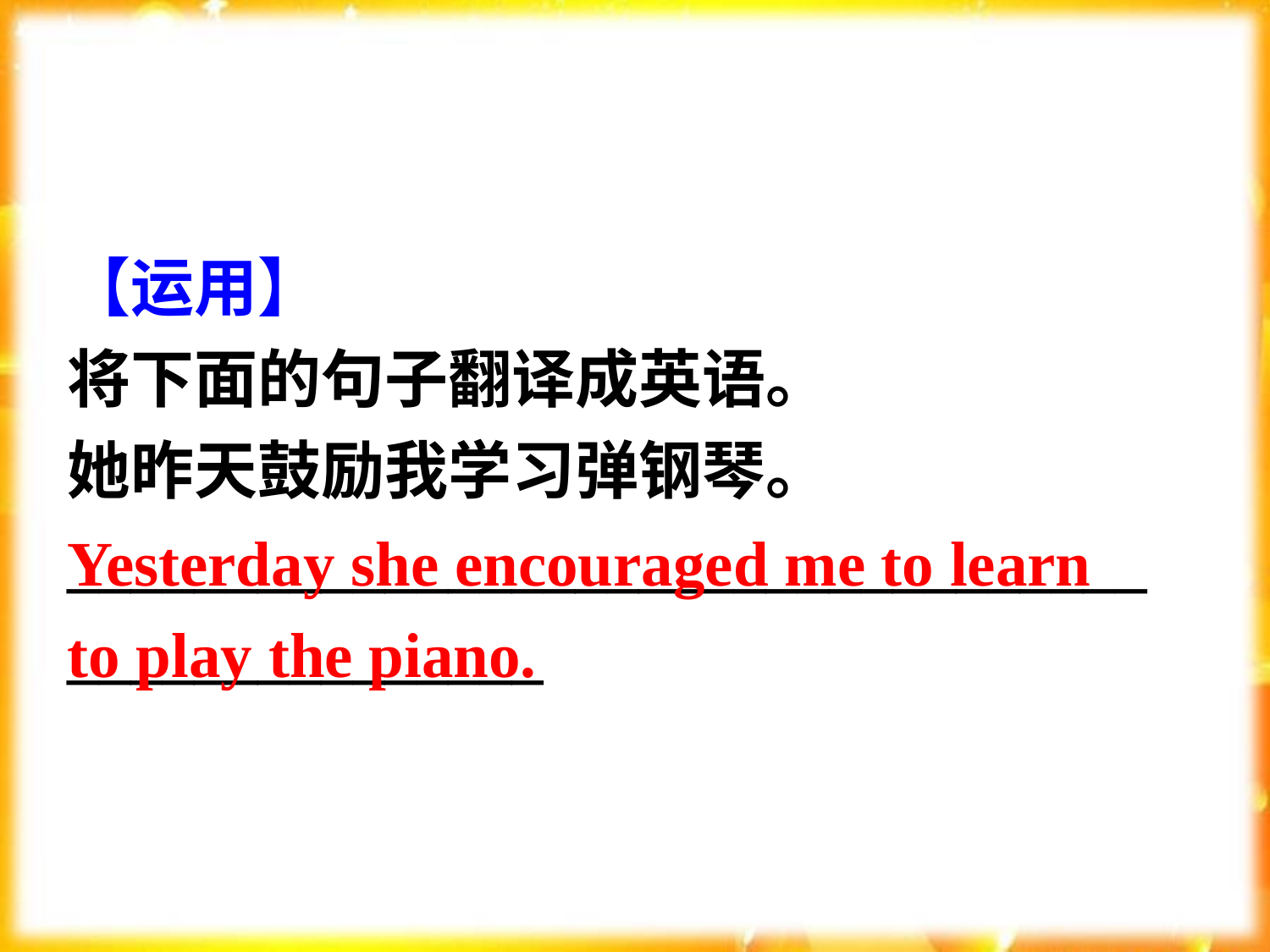

【运用】
将下面的句子翻译成英语。
她昨天鼓励我学习弹钢琴。
_________________________________________________
Yesterday she encouraged me to learn to play the piano.